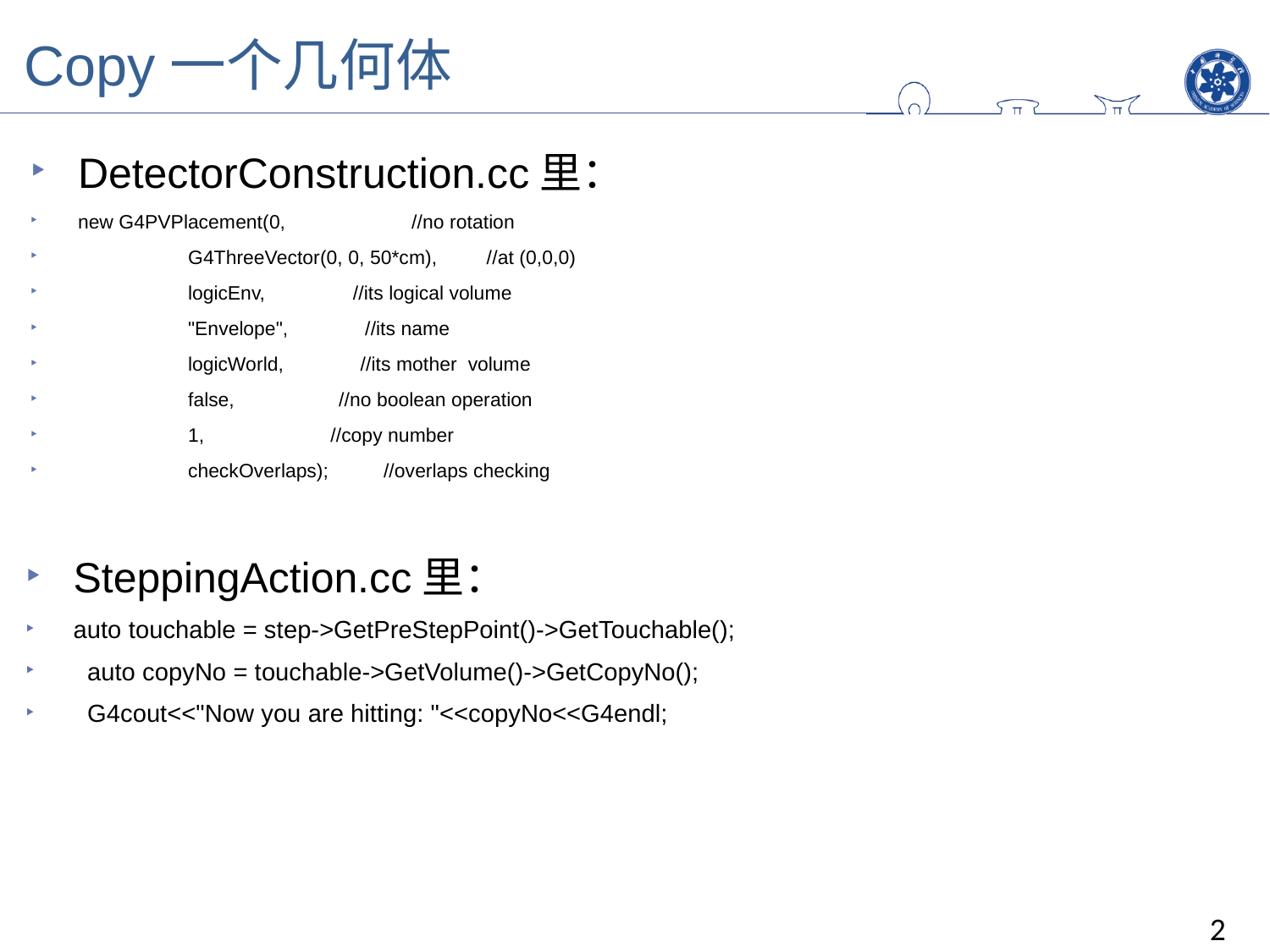

Copy一个几何体

DetectorConstruction.cc里：
new G4PVPlacement(0,                       //no rotation
                    G4ThreeVector(0, 0, 50*cm),         //at (0,0,0)
                    logicEnv,                //its logical volume
                    "Envelope",              //its name
                    logicWorld,              //its mother  volume
                    false,                   //no boolean operation
                    1,                       //copy number
                    checkOverlaps);          //overlaps checking

SteppingAction.cc里：
auto touchable = step->GetPreStepPoint()->GetTouchable();
  auto copyNo = touchable->GetVolume()->GetCopyNo();
  G4cout<<"Now you are hitting: "<<copyNo<<G4endl;

2